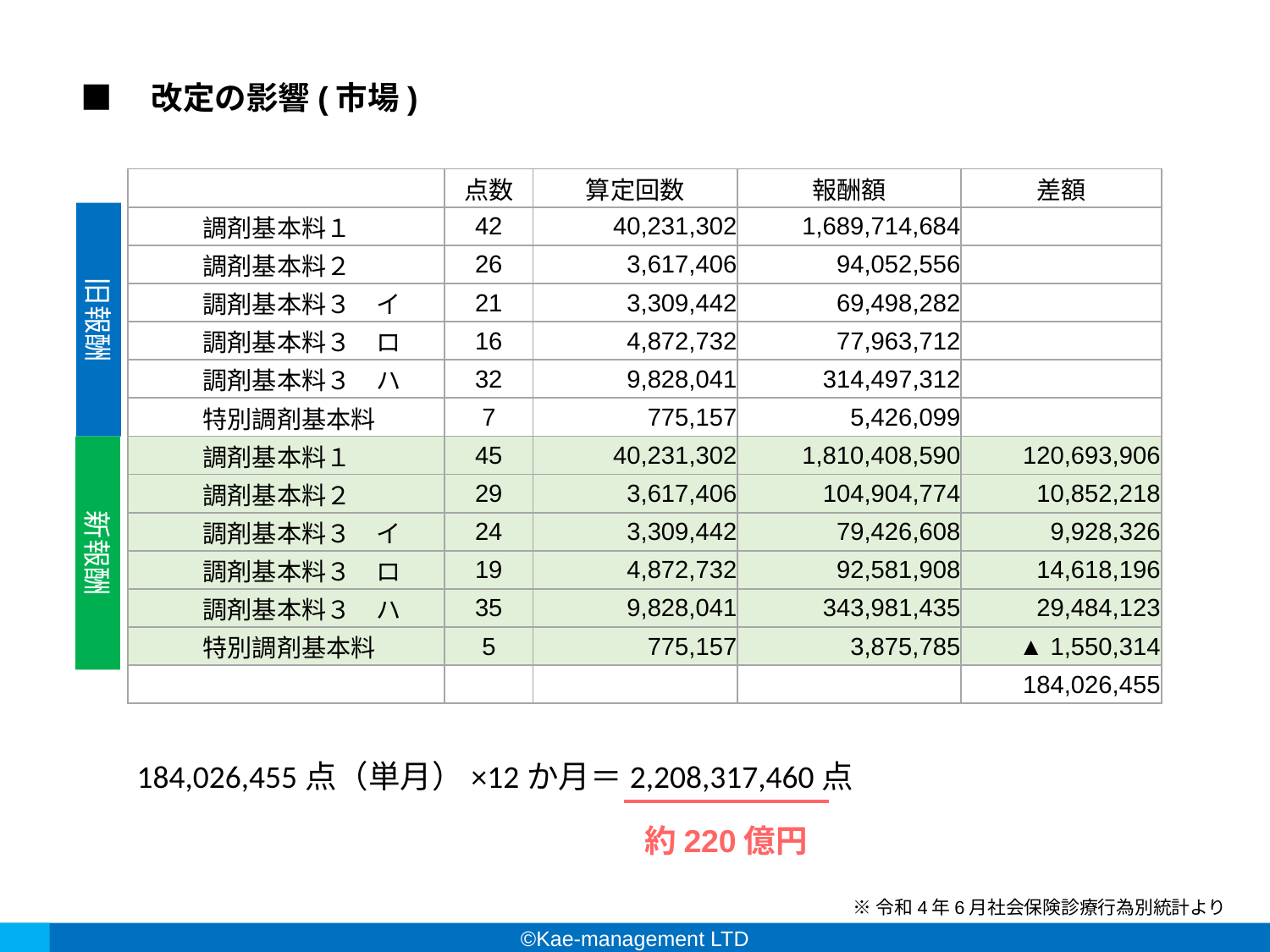

■　改定の影響(市場)
|  | 点数 | 算定回数 | 報酬額 | 差額 |
| --- | --- | --- | --- | --- |
| 調剤基本料１ | 42 | 40,231,302 | 1,689,714,684 |  |
| 調剤基本料２ | 26 | 3,617,406 | 94,052,556 |  |
| 調剤基本料３　イ | 21 | 3,309,442 | 69,498,282 |  |
| 調剤基本料３　ロ | 16 | 4,872,732 | 77,963,712 |  |
| 調剤基本料３　ハ | 32 | 9,828,041 | 314,497,312 |  |
| 特別調剤基本料 | 7 | 775,157 | 5,426,099 |  |
| 調剤基本料１ | 45 | 40,231,302 | 1,810,408,590 | 120,693,906 |
| 調剤基本料２ | 29 | 3,617,406 | 104,904,774 | 10,852,218 |
| 調剤基本料３　イ | 24 | 3,309,442 | 79,426,608 | 9,928,326 |
| 調剤基本料３　ロ | 19 | 4,872,732 | 92,581,908 | 14,618,196 |
| 調剤基本料３　ハ | 35 | 9,828,041 | 343,981,435 | 29,484,123 |
| 特別調剤基本料 | 5 | 775,157 | 3,875,785 | ▲ 1,550,314 |
|  |  |  |  | 184,026,455 |
旧報酬
新報酬
184,026,455点（単月）×12か月＝2,208,317,460点
約220億円
※令和4年6月社会保険診療行為別統計より